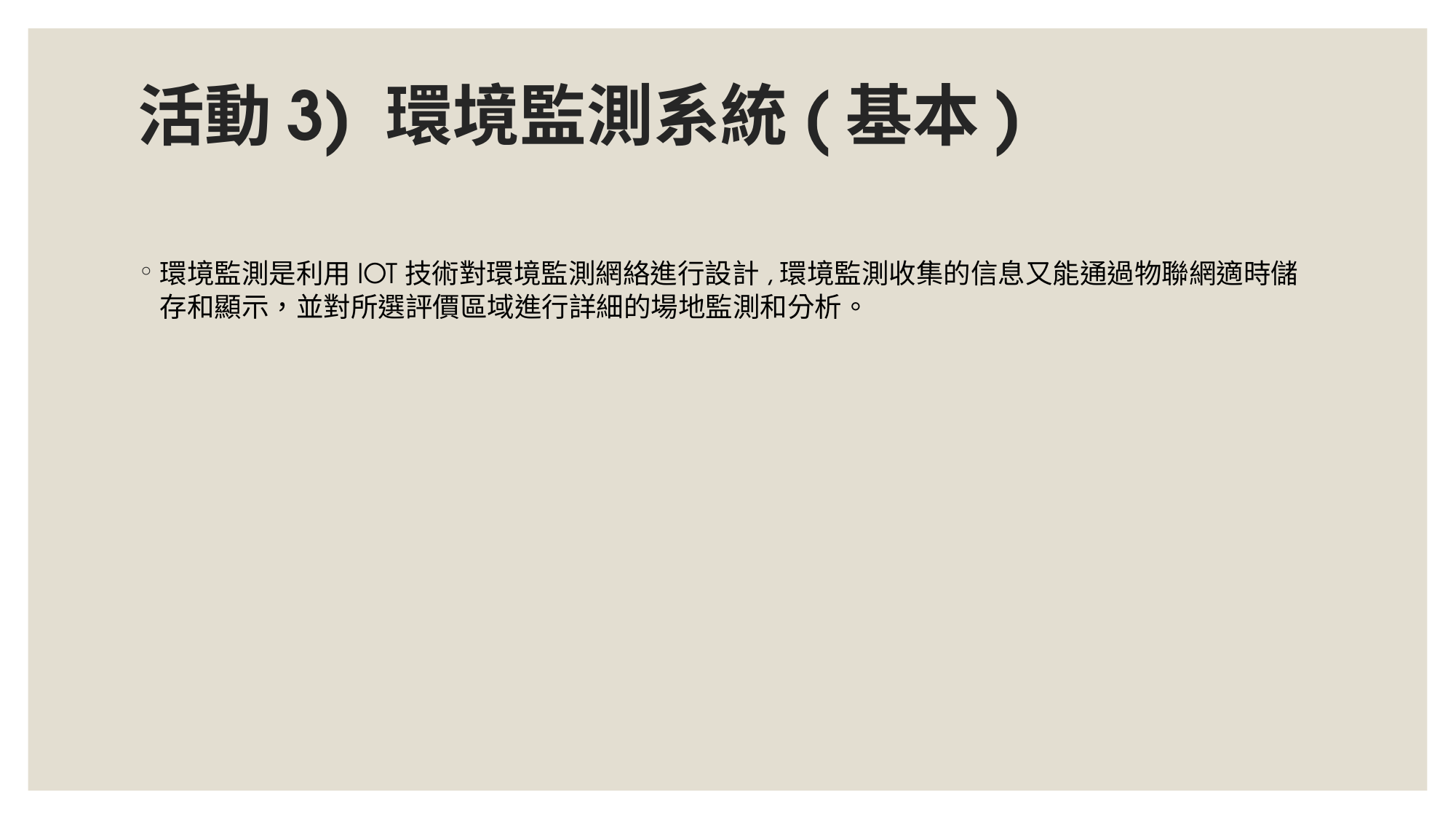

# 活動3) 環境監測系統(基本)
環境監測是利用IOT技術對環境監測網絡進行設計,環境監測收集的信息又能通過物聯網適時儲存和顯示，並對所選評價區域進行詳細的場地監測和分析。